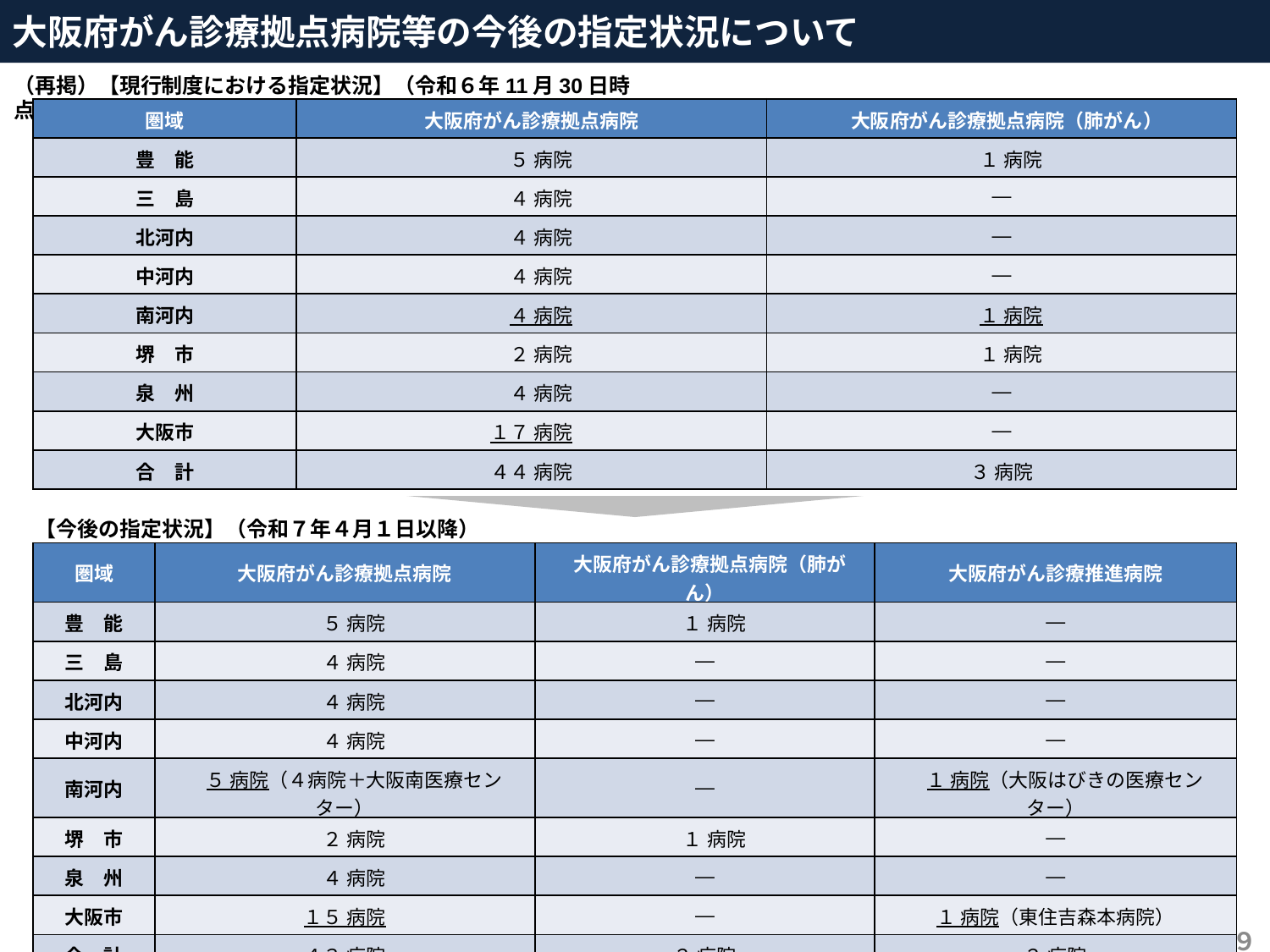

大阪府がん診療拠点病院等の今後の指定状況について
（再掲）【現行制度における指定状況】（令和６年11月30日時点）
| 圏域 | 大阪府がん診療拠点病院 | 大阪府がん診療拠点病院（肺がん） |
| --- | --- | --- |
| 豊　能 | ５ 病院 | １ 病院 |
| 三　島 | ４ 病院 | ― |
| 北河内 | ４ 病院 | ― |
| 中河内 | ４ 病院 | ― |
| 南河内 | ４ 病院 | １ 病院 |
| 堺　市 | ２ 病院 | １ 病院 |
| 泉　州 | ４ 病院 | ― |
| 大阪市 | １７ 病院 | ― |
| 合　計 | ４４ 病院 | ３ 病院 |

【今後の指定状況】（令和７年４月１日以降）
| 圏域 | 大阪府がん診療拠点病院 | 大阪府がん診療拠点病院（肺がん） | 大阪府がん診療推進病院 |
| --- | --- | --- | --- |
| 豊　能 | ５ 病院 | １ 病院 | ― |
| 三　島 | ４ 病院 | ― | ― |
| 北河内 | ４ 病院 | ― | ― |
| 中河内 | ４ 病院 | ― | ― |
| 南河内 | ５ 病院（４病院＋大阪南医療センター） | ― | １ 病院（大阪はびきの医療センター） |
| 堺　市 | ２ 病院 | １ 病院 | ― |
| 泉　州 | ４ 病院 | ― | ― |
| 大阪市 | １５ 病院 | ― | １ 病院（東住吉森本病院） |
| 合　計 | ４３ 病院 | ２ 病院 | ２ 病院 |
９